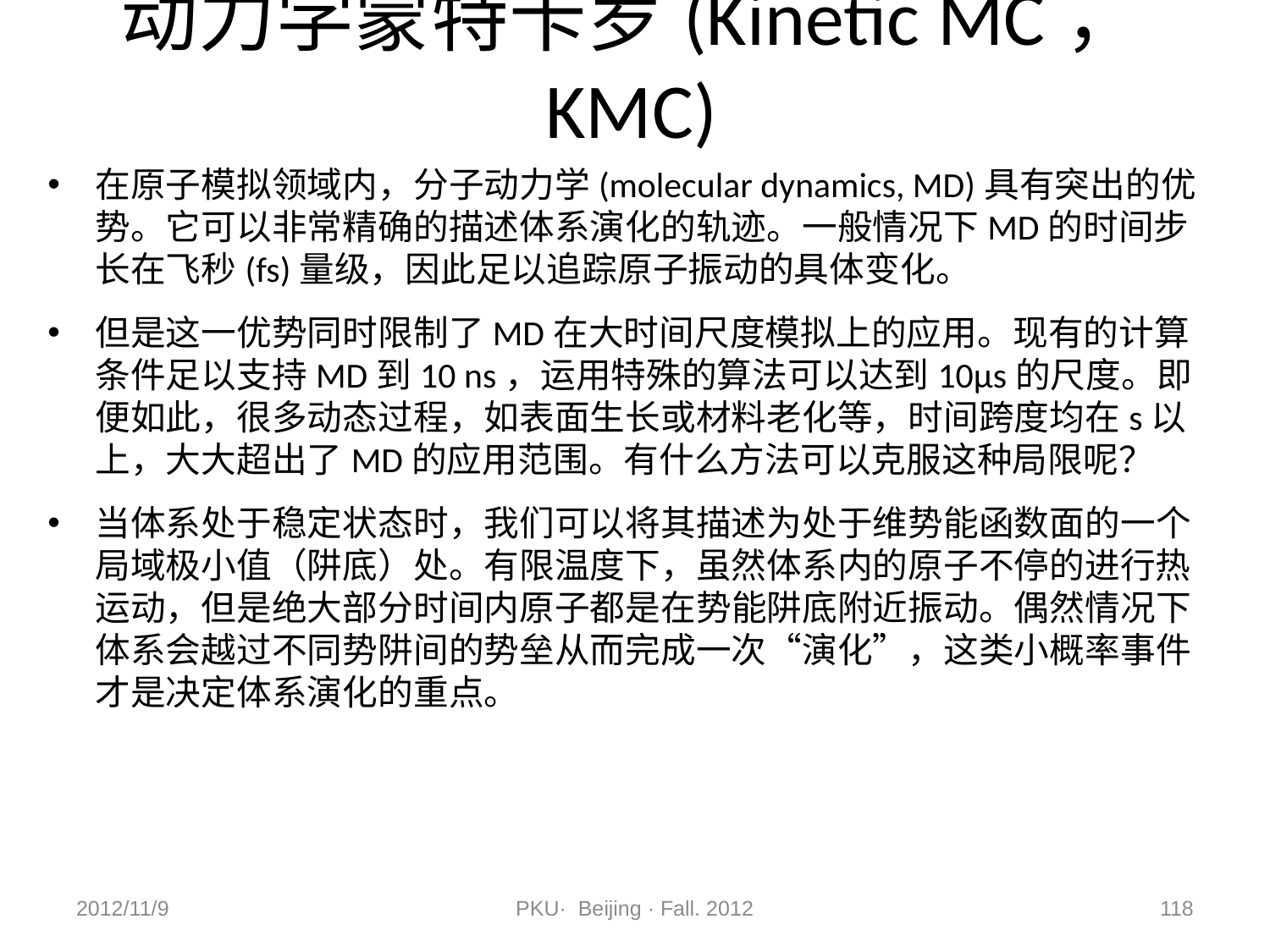

# 动力学蒙特卡罗(Kinetic MC， KMC)
在原子模拟领域内，分子动力学(molecular dynamics, MD)具有突出的优势。它可以非常精确的描述体系演化的轨迹。一般情况下MD的时间步长在飞秒(fs)量级，因此足以追踪原子振动的具体变化。
但是这一优势同时限制了MD在大时间尺度模拟上的应用。现有的计算条件足以支持MD到10 ns，运用特殊的算法可以达到10μs的尺度。即便如此，很多动态过程，如表面生长或材料老化等，时间跨度均在s以上，大大超出了MD的应用范围。有什么方法可以克服这种局限呢？
当体系处于稳定状态时，我们可以将其描述为处于维势能函数面的一个局域极小值（阱底）处。有限温度下，虽然体系内的原子不停的进行热运动，但是绝大部分时间内原子都是在势能阱底附近振动。偶然情况下体系会越过不同势阱间的势垒从而完成一次“演化”，这类小概率事件才是决定体系演化的重点。
2012/11/9
PKU·  Beijing · Fall. 2012
118